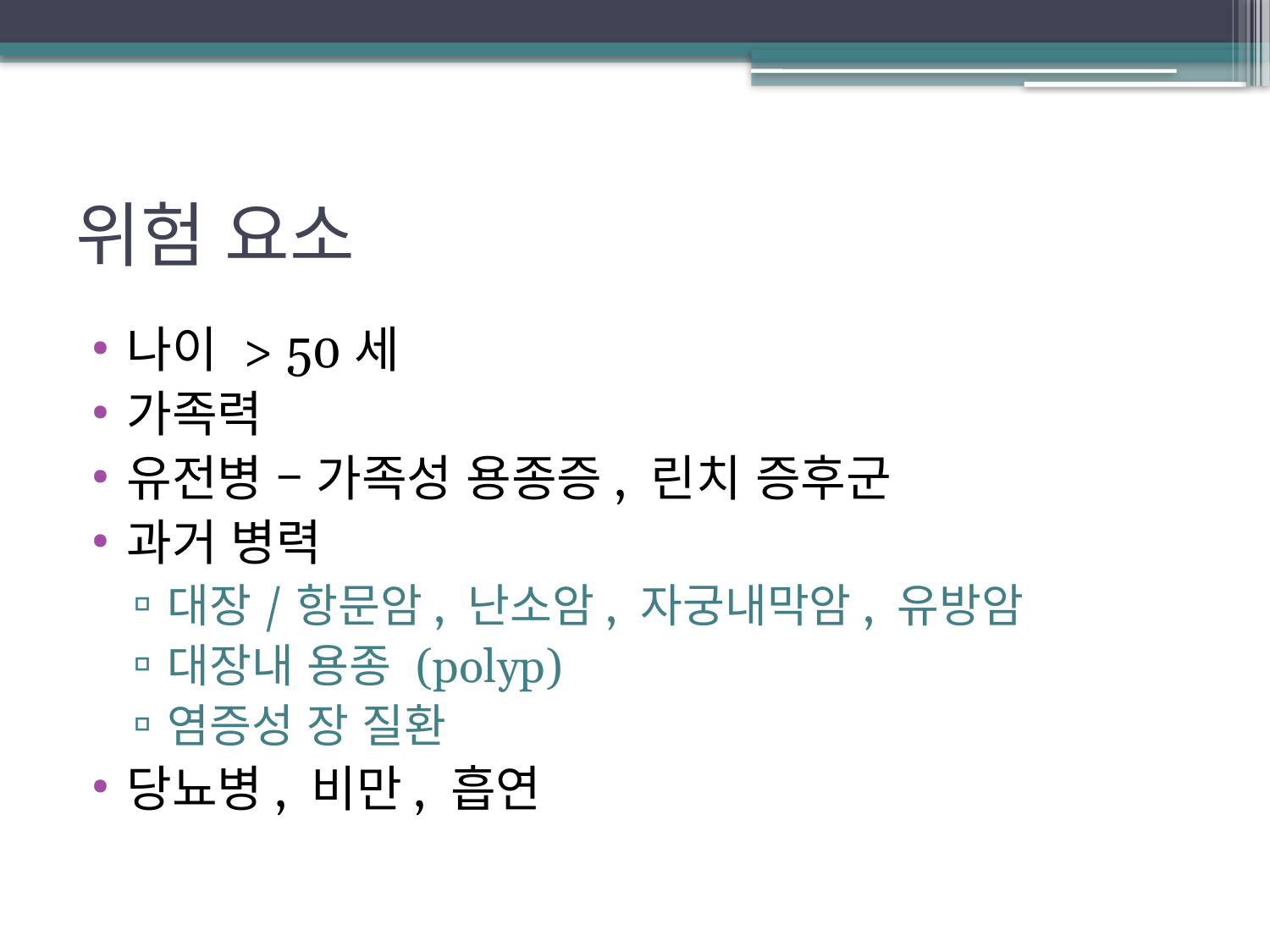

# 위험 요소
나이 > 50세
가족력
유전병 – 가족성 용종증, 린치 증후군
과거 병력
대장/항문암, 난소암, 자궁내막암, 유방암
대장내 용종 (polyp)
염증성 장 질환
당뇨병, 비만, 흡연